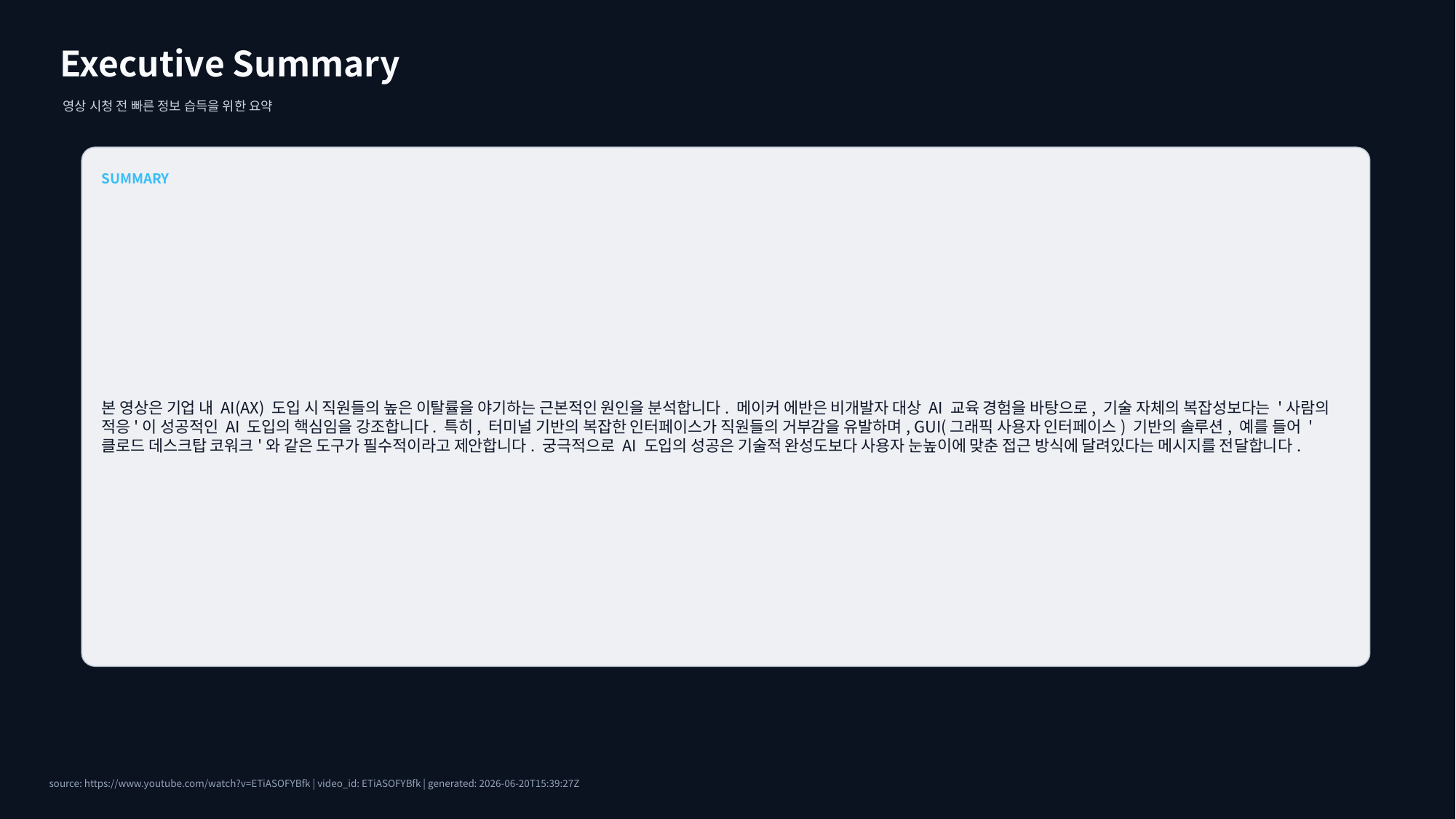

Executive Summary
영상 시청 전 빠른 정보 습득을 위한 요약

SUMMARY
본 영상은 기업 내 AI(AX) 도입 시 직원들의 높은 이탈률을 야기하는 근본적인 원인을 분석합니다. 메이커 에반은 비개발자 대상 AI 교육 경험을 바탕으로, 기술 자체의 복잡성보다는 '사람의 적응'이 성공적인 AI 도입의 핵심임을 강조합니다. 특히, 터미널 기반의 복잡한 인터페이스가 직원들의 거부감을 유발하며, GUI(그래픽 사용자 인터페이스) 기반의 솔루션, 예를 들어 '클로드 데스크탑 코워크'와 같은 도구가 필수적이라고 제안합니다. 궁극적으로 AI 도입의 성공은 기술적 완성도보다 사용자 눈높이에 맞춘 접근 방식에 달려있다는 메시지를 전달합니다.
source: https://www.youtube.com/watch?v=ETiASOFYBfk | video_id: ETiASOFYBfk | generated: 2026-06-20T15:39:27Z